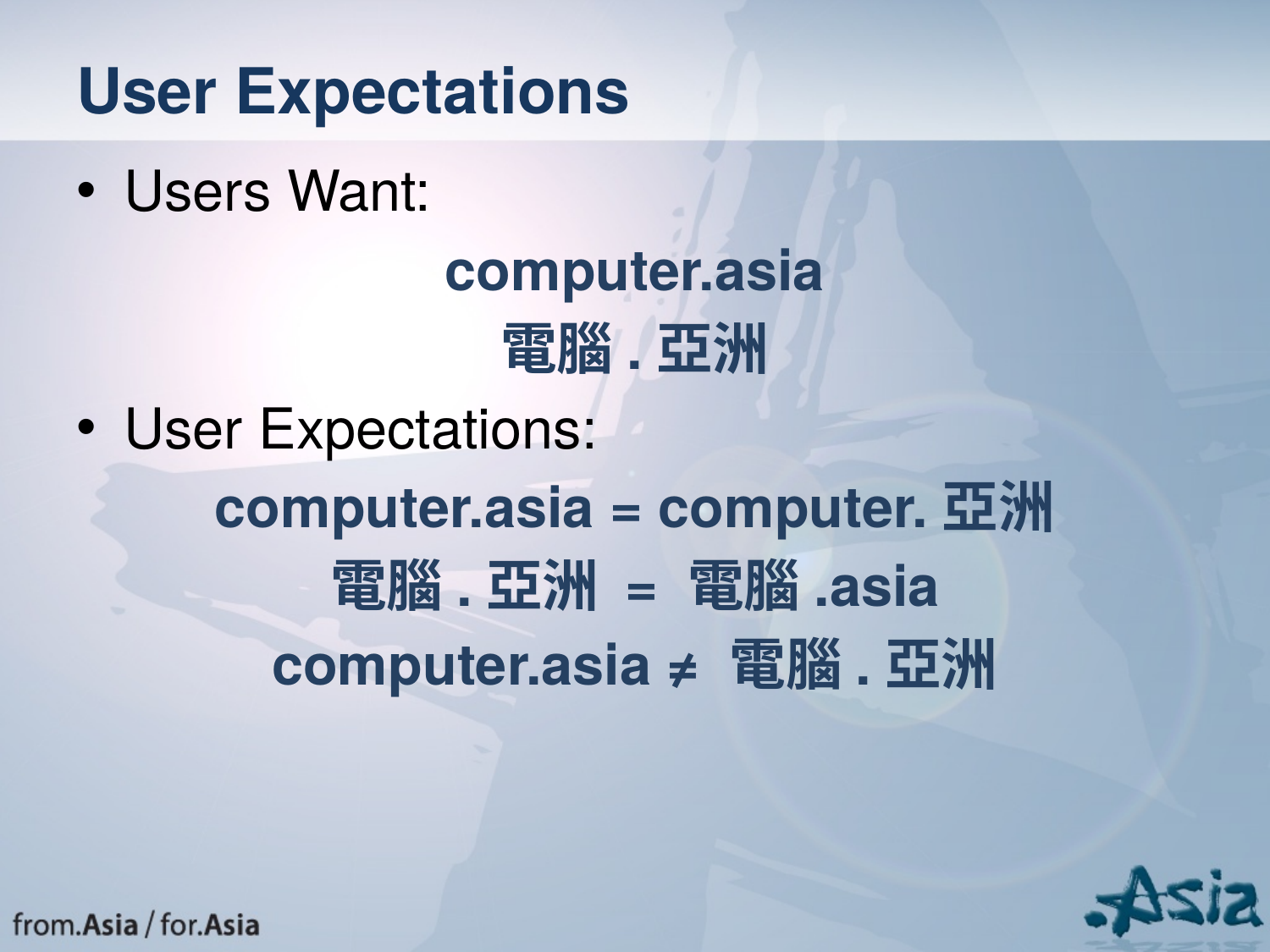

# User Expectations
Users Want:
computer.asia
電腦.亞洲
User Expectations:
computer.asia = computer.亞洲
電腦.亞洲 = 電腦.asia
computer.asia ≠ 電腦.亞洲